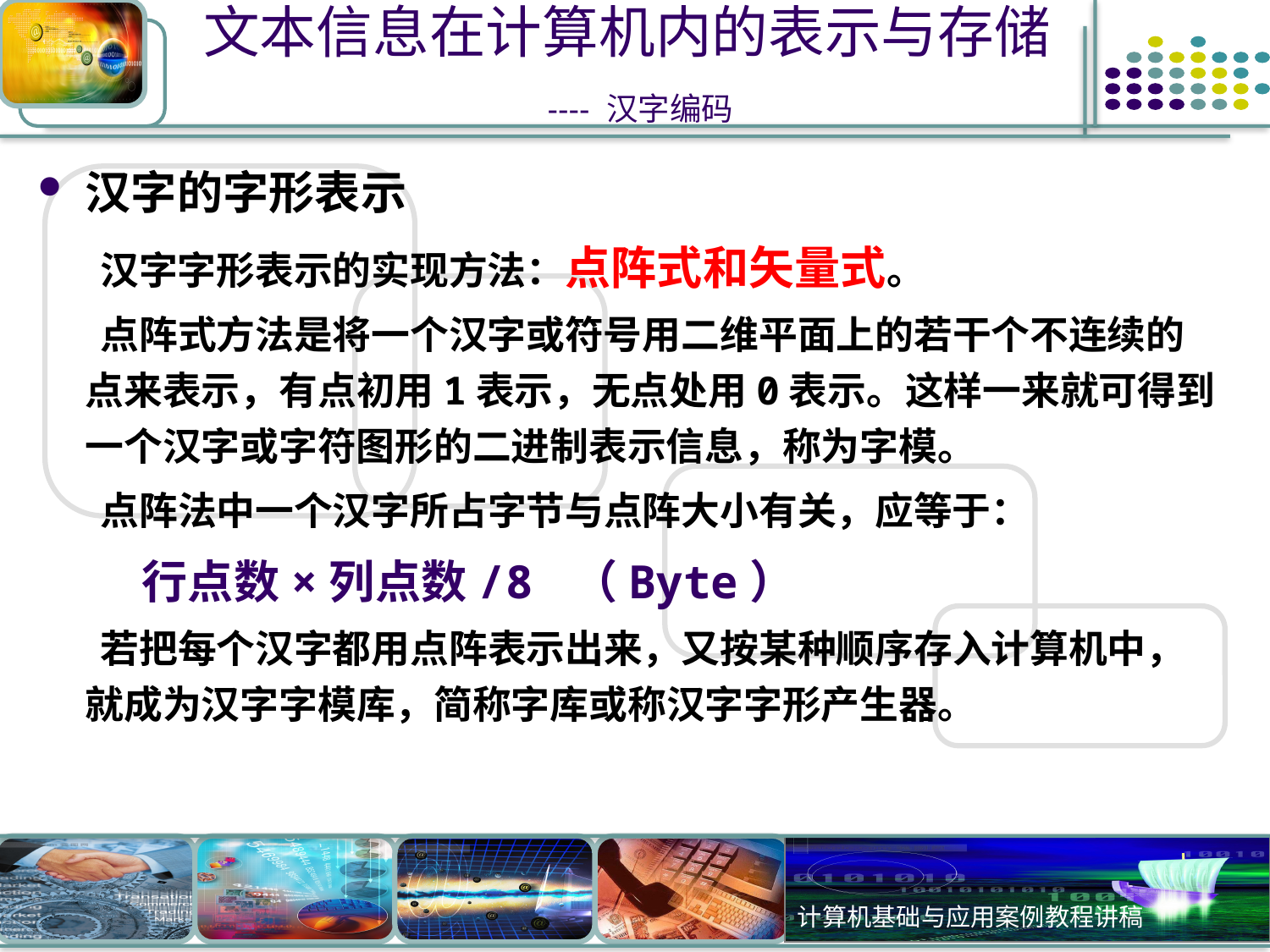

# 文本信息在计算机内的表示与存储 ---- 汉字编码
汉字的字形表示
      汉字字形表示的实现方法：点阵式和矢量式。
      点阵式方法是将一个汉字或符号用二维平面上的若干个不连续的点来表示，有点初用1表示，无点处用0表示。这样一来就可得到一个汉字或字符图形的二进制表示信息，称为字模。
      点阵法中一个汉字所占字节与点阵大小有关，应等于：
         行点数×列点数/8 （Byte）
      若把每个汉字都用点阵表示出来，又按某种顺序存入计算机中，就成为汉字字模库，简称字库或称汉字字形产生器。